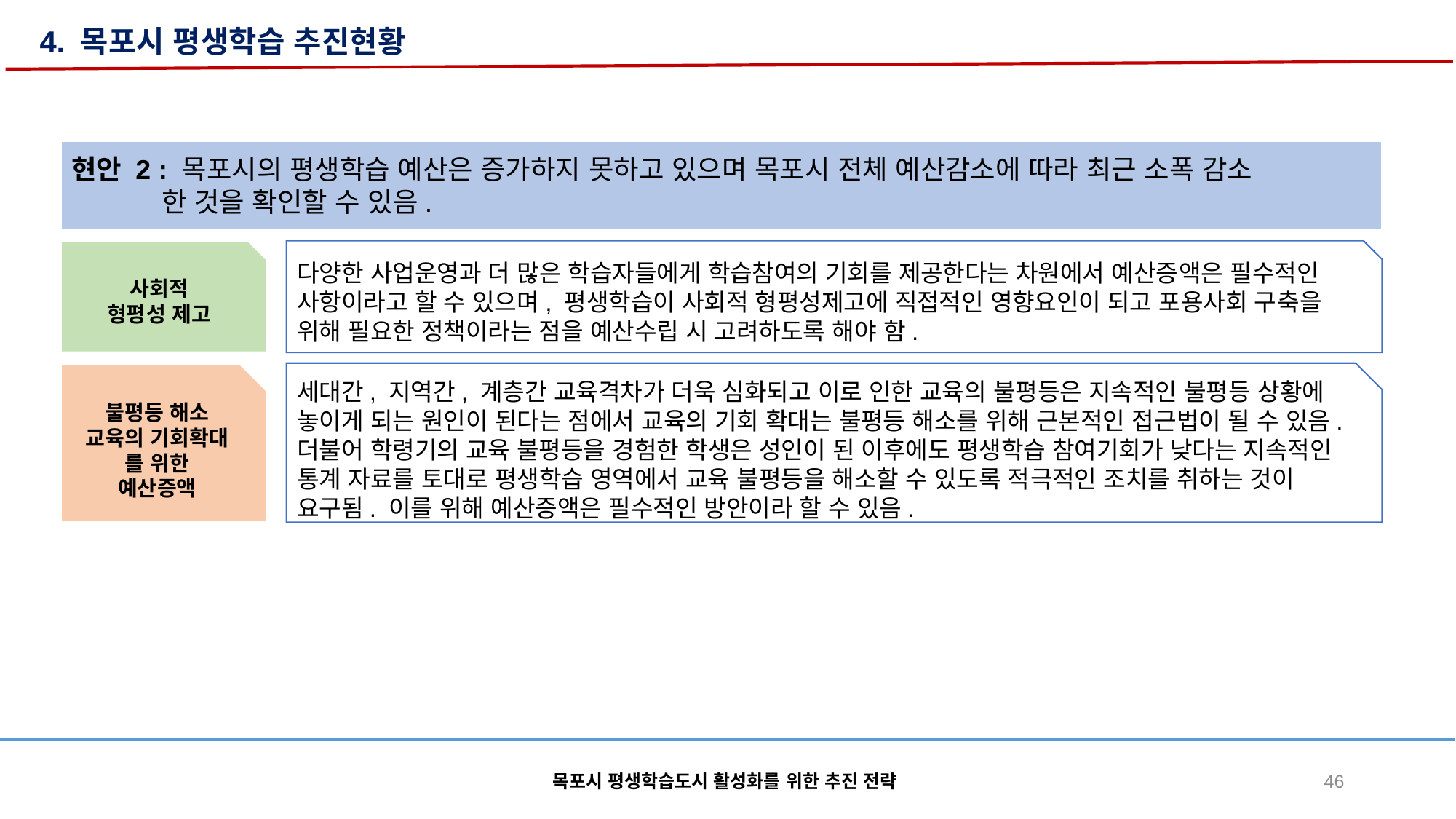

4. 목포시 평생학습 추진현황
현안 2 : 목포시의 평생학습 예산은 증가하지 못하고 있으며 목포시 전체 예산감소에 따라 최근 소폭 감소
           한 것을 확인할 수 있음.
사회적
형평성 제고
다양한 사업운영과 더 많은 학습자들에게 학습참여의 기회를 제공한다는 차원에서 예산증액은 필수적인 사항이라고 할 수 있으며, 평생학습이 사회적 형평성제고에 직접적인 영향요인이 되고 포용사회 구축을 위해 필요한 정책이라는 점을 예산수립 시 고려하도록 해야 함.
세대간, 지역간, 계층간 교육격차가 더욱 심화되고 이로 인한 교육의 불평등은 지속적인 불평등 상황에 놓이게 되는 원인이 된다는 점에서 교육의 기회 확대는 불평등 해소를 위해 근본적인 접근법이 될 수 있음. 더불어 학령기의 교육 불평등을 경험한 학생은 성인이 된 이후에도 평생학습 참여기회가 낮다는 지속적인 통계 자료를 토대로 평생학습 영역에서 교육 불평등을 해소할 수 있도록 적극적인 조치를 취하는 것이 요구됨. 이를 위해 예산증액은 필수적인 방안이라 할 수 있음.
불평등 해소
교육의 기회확대
를 위한
예산증액
목포시 평생학습도시 활성화를 위한 추진 전략
46